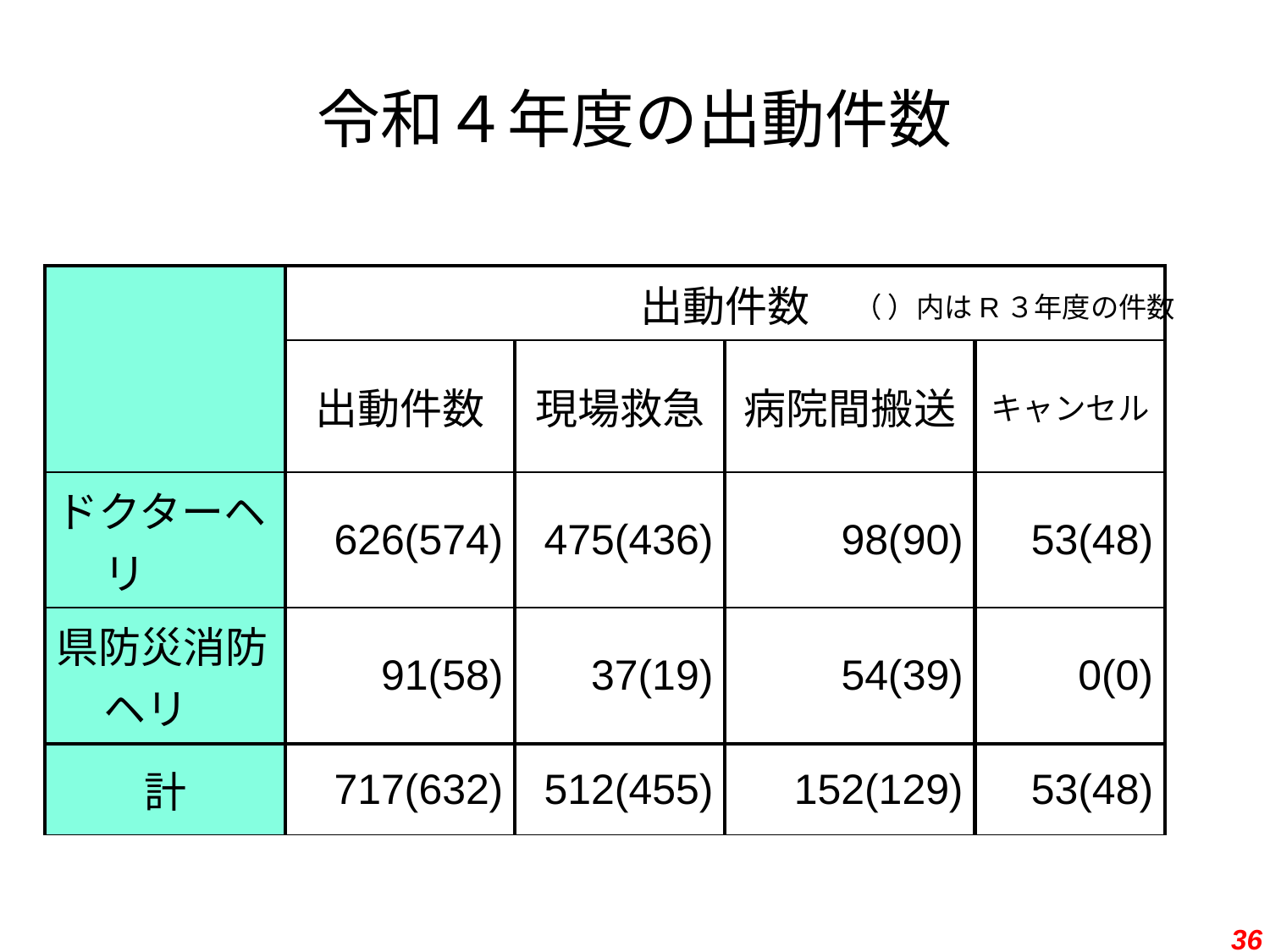

# 令和４年度の出動件数
|  | 出動件数 |  |  |  |
| --- | --- | --- | --- | --- |
|  | 出動件数 | 現場救急 | 病院間搬送 | キャンセル |
| ドクターヘリ | 626(574) | 475(436) | 98(90) | 53(48) |
| 県防災消防ヘリ | 91(58) | 37(19) | 54(39) | 0(0) |
| 計 | 717(632) | 512(455) | 152(129) | 53(48) |
（ ）内はR３年度の件数
36